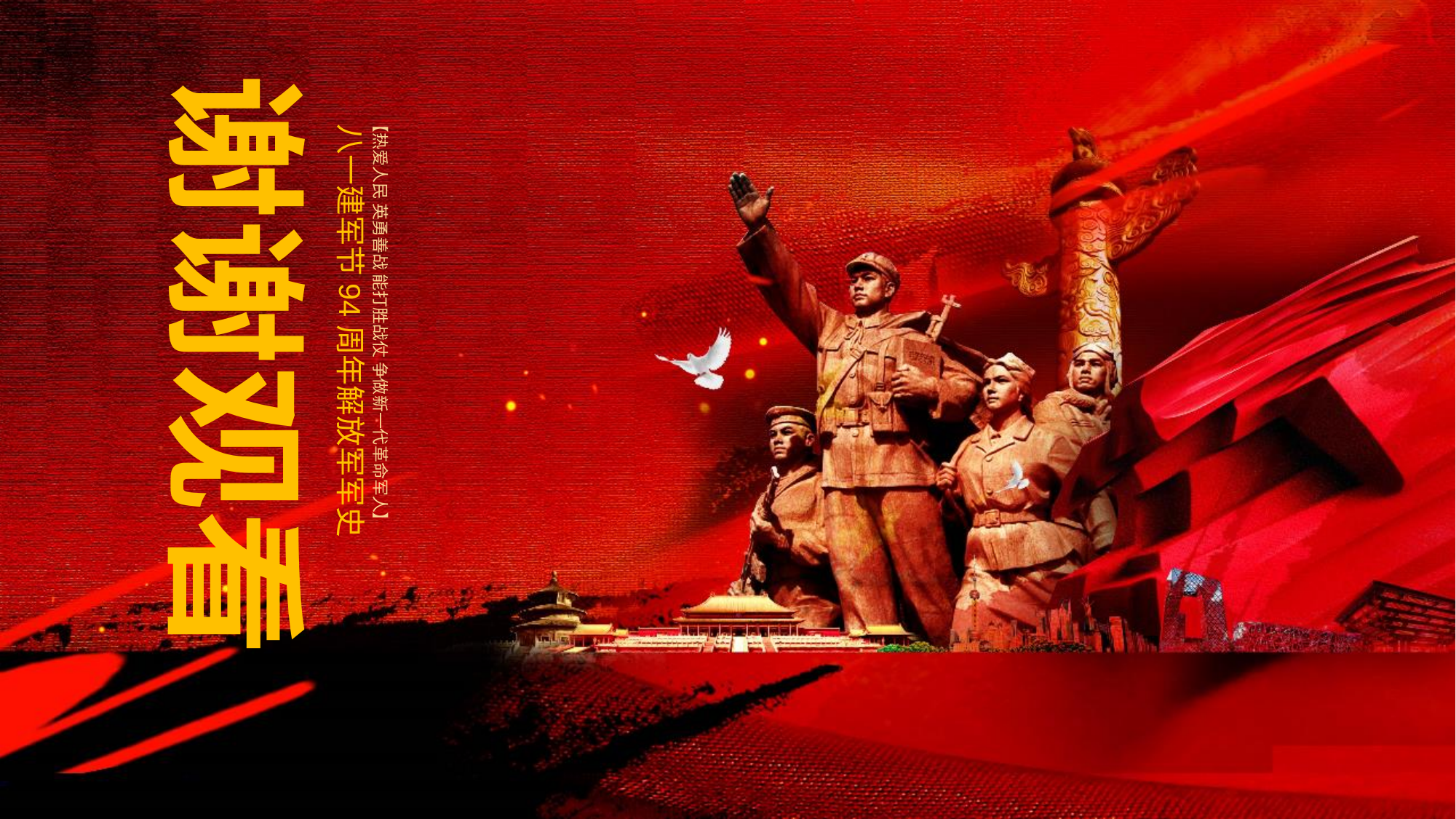

谢谢观看
【热爱人民 英勇善战 能打胜战仗 争做新一代革命军人】
八一建军节94周年解放军军史